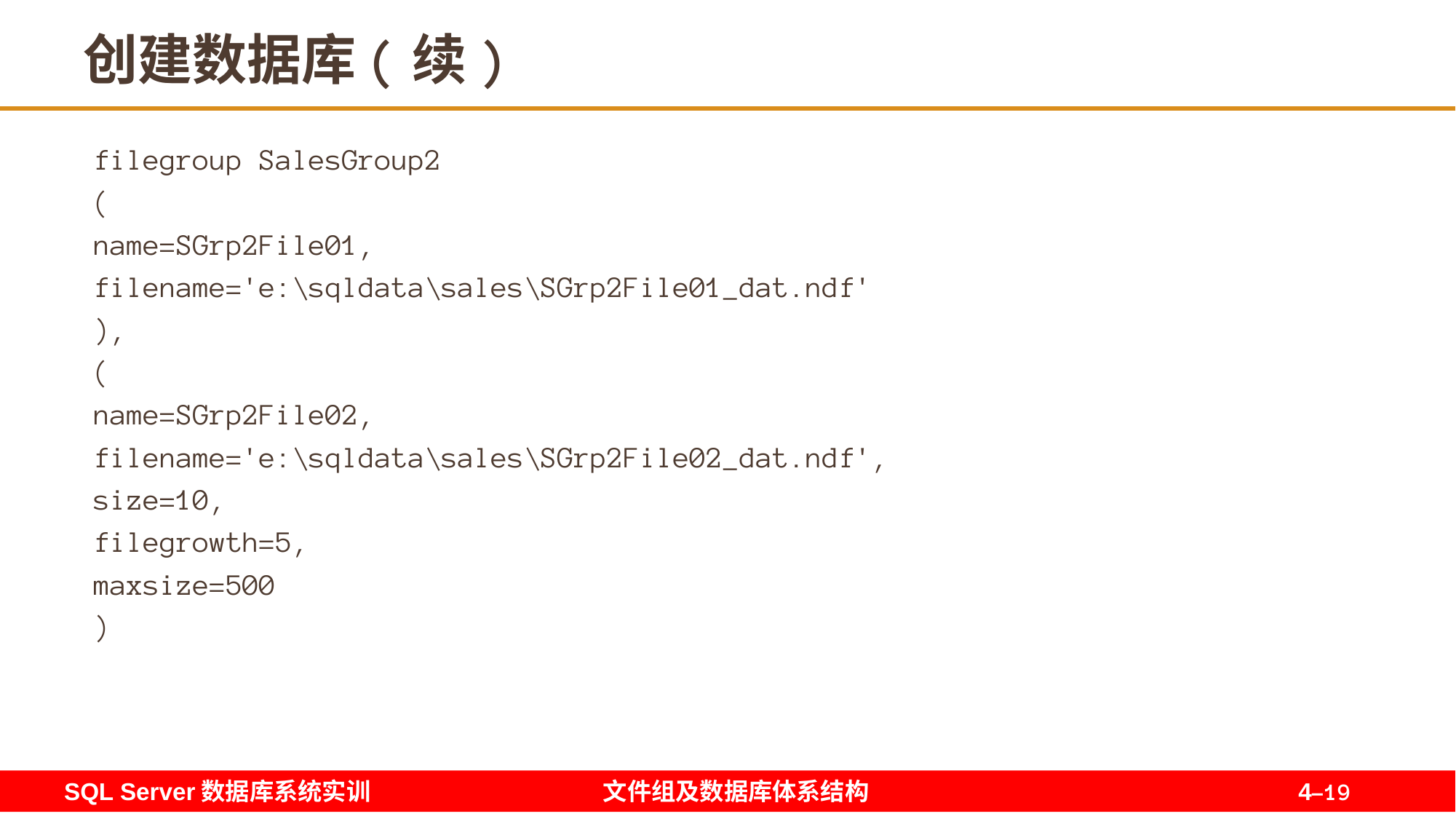

19
# 创建数据库(续)
filegroup SalesGroup2
(
name=SGrp2File01,
filename='e:\sqldata\sales\SGrp2File01_dat.ndf'
),
(
name=SGrp2File02,
filename='e:\sqldata\sales\SGrp2File02_dat.ndf',
size=10,
filegrowth=5,
maxsize=500
)